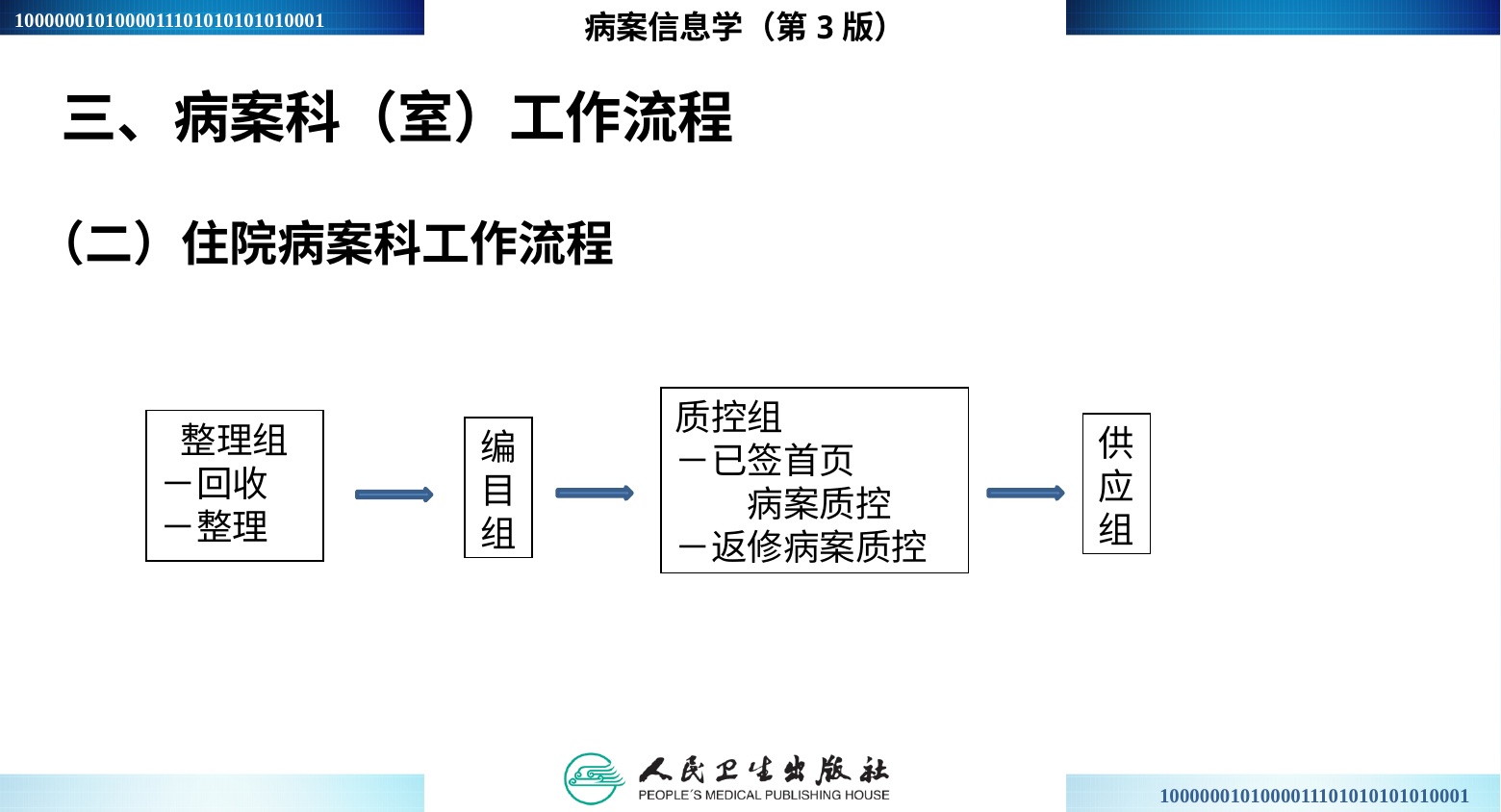

病案信息学（第3版）
三、病案科（室）工作流程
（二）住院病案科工作流程
质控组
－已签首页　　　病案质控
－返修病案质控

整理组
－回收
－整理

供应组

编目组